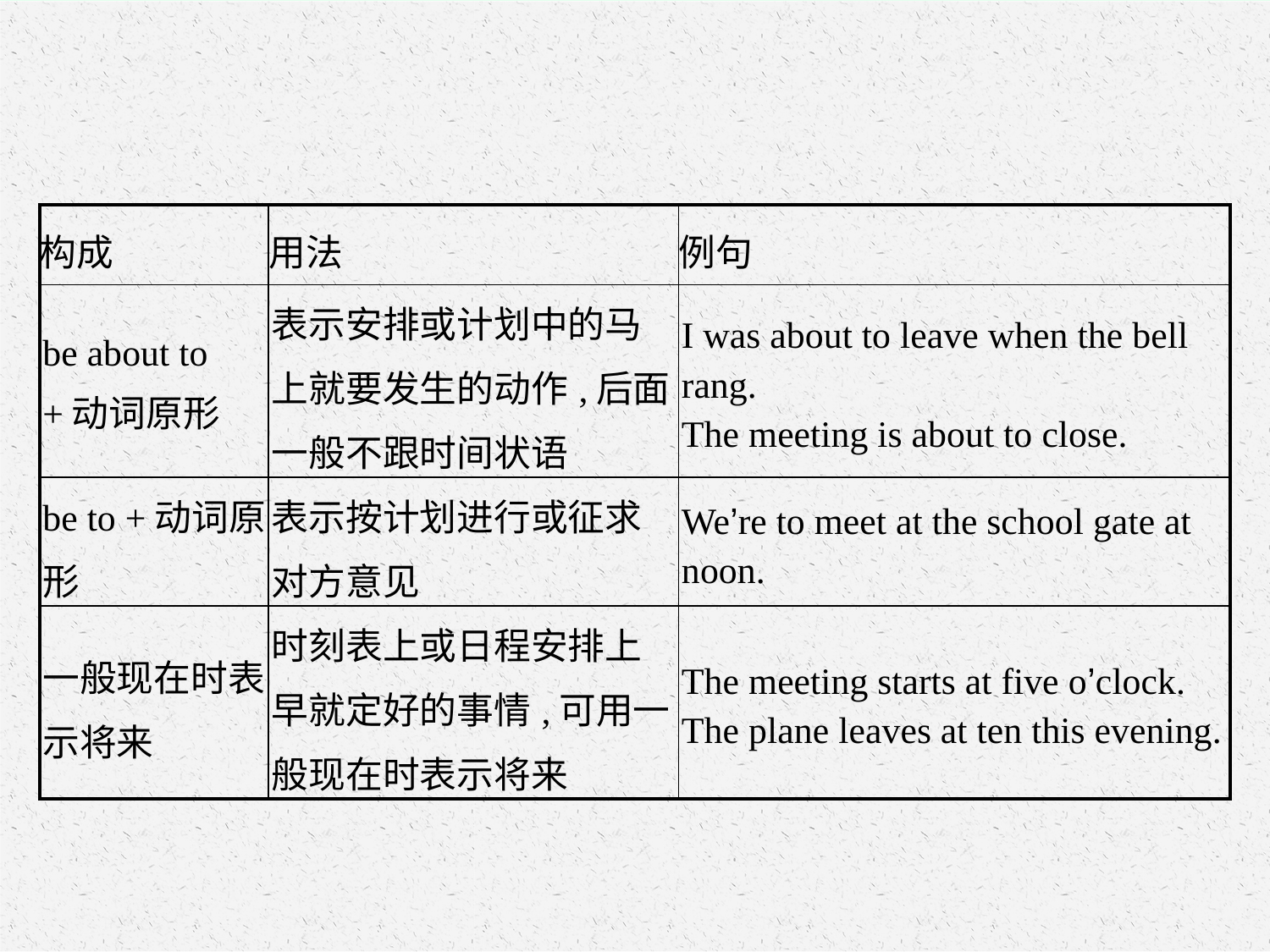

| 构成 | 用法 | 例句 |
| --- | --- | --- |
| be about to +动词原形 | 表示安排或计划中的马上就要发生的动作,后面一般不跟时间状语 | I was about to leave when the bell rang. The meeting is about to close. |
| be to +动词原形 | 表示按计划进行或征求对方意见 | We’re to meet at the school gate at noon. |
| 一般现在时表示将来 | 时刻表上或日程安排上早就定好的事情,可用一般现在时表示将来 | The meeting starts at five o’clock. The plane leaves at ten this evening. |